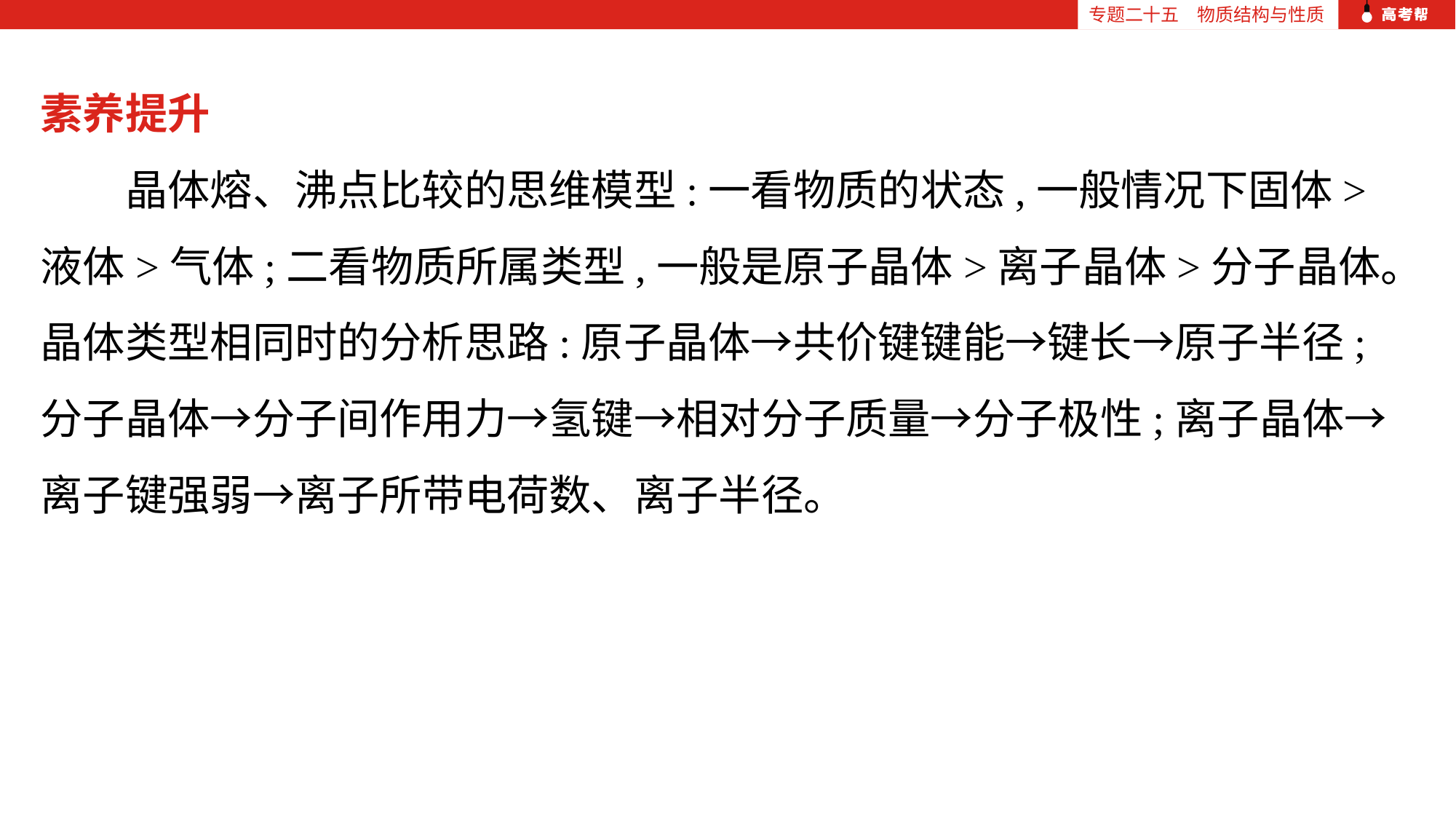

专题二十五　物质结构与性质
素养提升
　　晶体熔、沸点比较的思维模型:一看物质的状态,一般情况下固体>液体>气体;二看物质所属类型,一般是原子晶体>离子晶体>分子晶体。晶体类型相同时的分析思路:原子晶体→共价键键能→键长→原子半径;分子晶体→分子间作用力→氢键→相对分子质量→分子极性;离子晶体→离子键强弱→离子所带电荷数、离子半径。